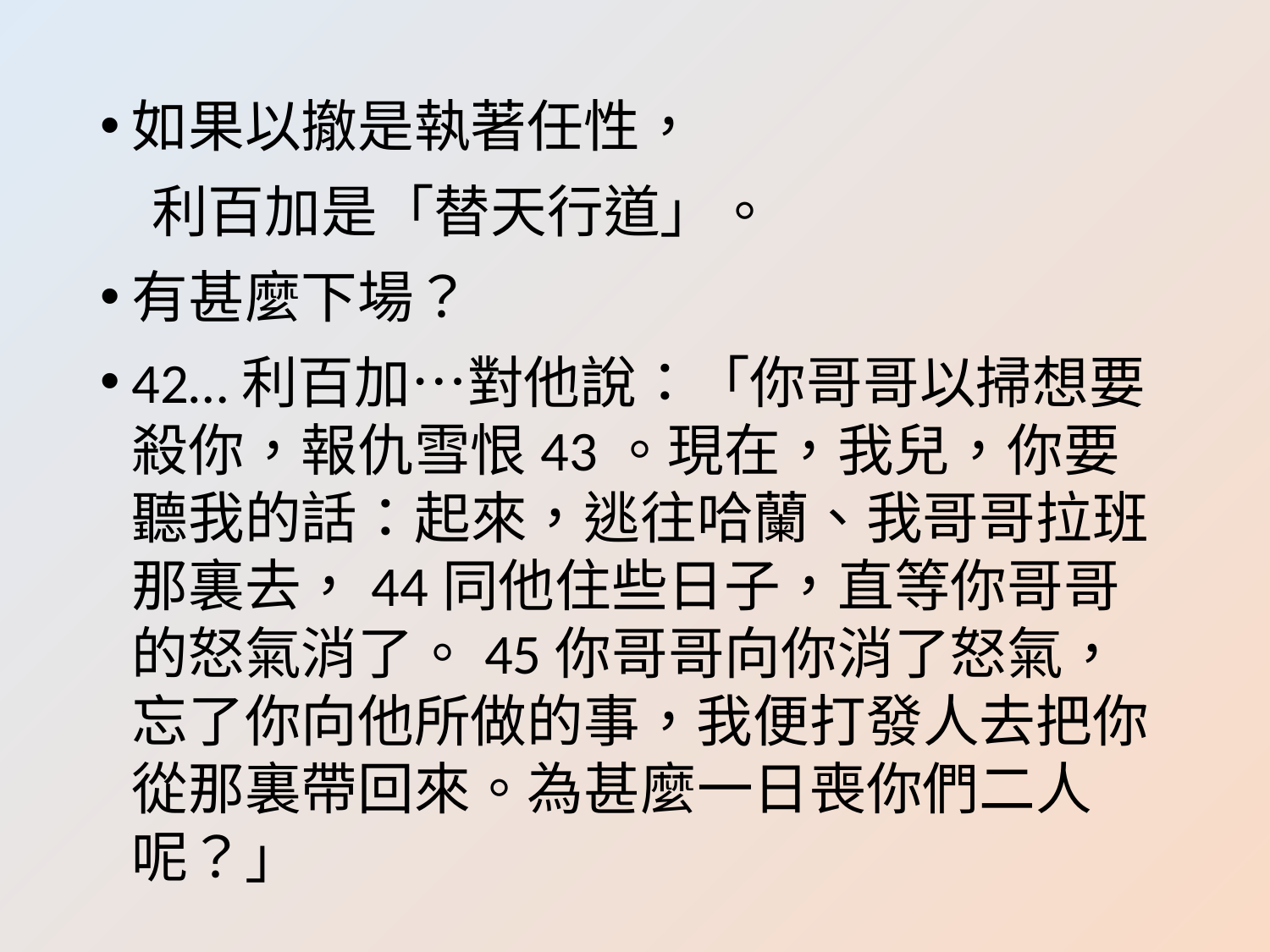

如果以撤是執著任性，
   利百加是「替天行道」。
有甚麼下場？
42…利百加…對他說：「你哥哥以掃想要殺你，報仇雪恨43。現在，我兒，你要聽我的話：起來，逃往哈蘭、我哥哥拉班那裏去，44同他住些日子，直等你哥哥的怒氣消了。45你哥哥向你消了怒氣，忘了你向他所做的事，我便打發人去把你從那裏帶回來。為甚麼一日喪你們二人呢？」